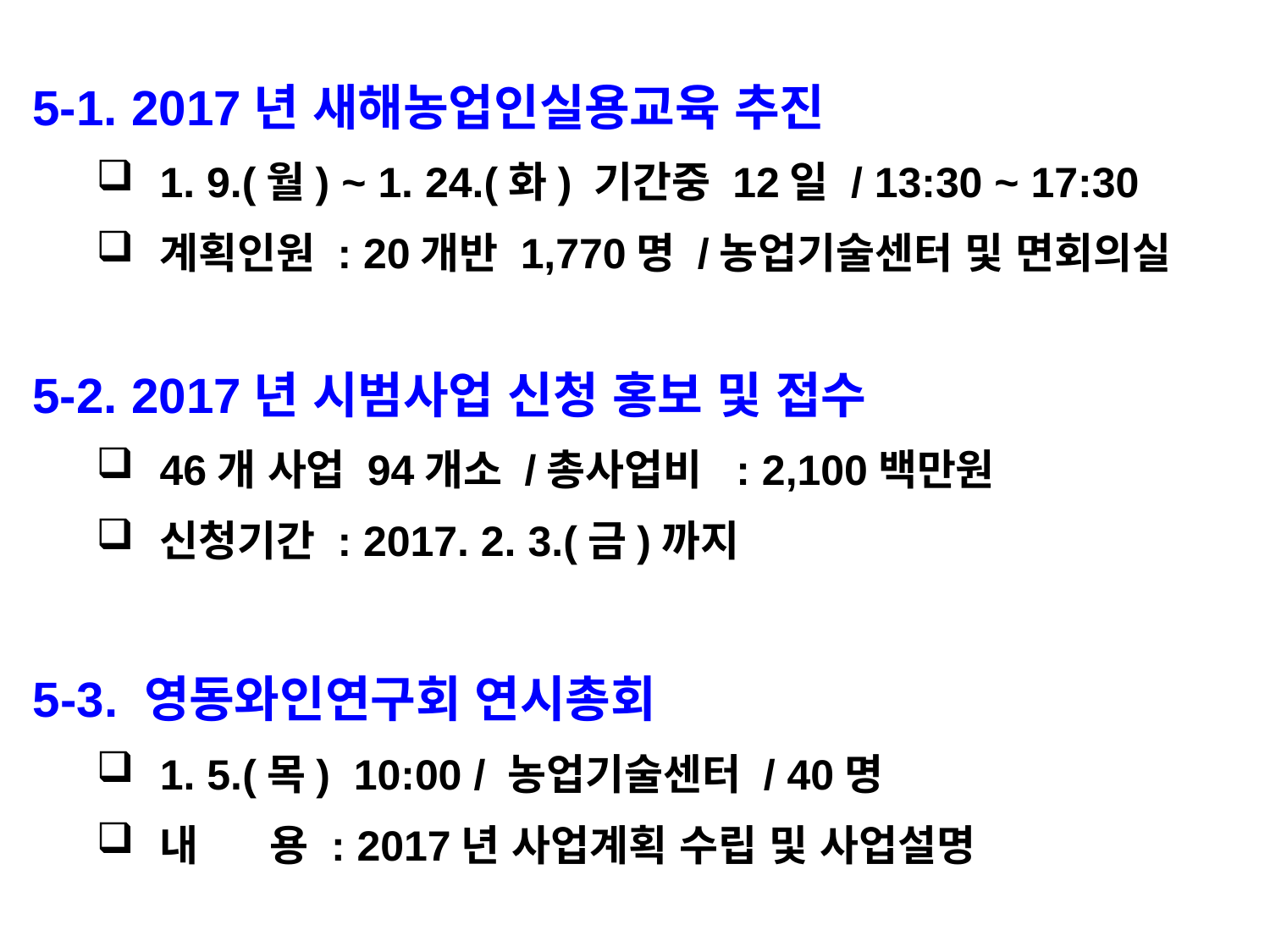

5-1. 2017년 새해농업인실용교육 추진
1. 9.(월) ~ 1. 24.(화) 기간중 12일 / 13:30 ~ 17:30
계획인원 : 20개반 1,770명 /농업기술센터 및 면회의실

5-2. 2017년 시범사업 신청 홍보 및 접수
46개 사업 94개소 /총사업비  : 2,100백만원
신청기간 : 2017. 2. 3.(금)까지

5-3. 영동와인연구회 연시총회
1. 5.(목)  10:00 / 농업기술센터 / 40명
내      용 : 2017년 사업계획 수립 및 사업설명